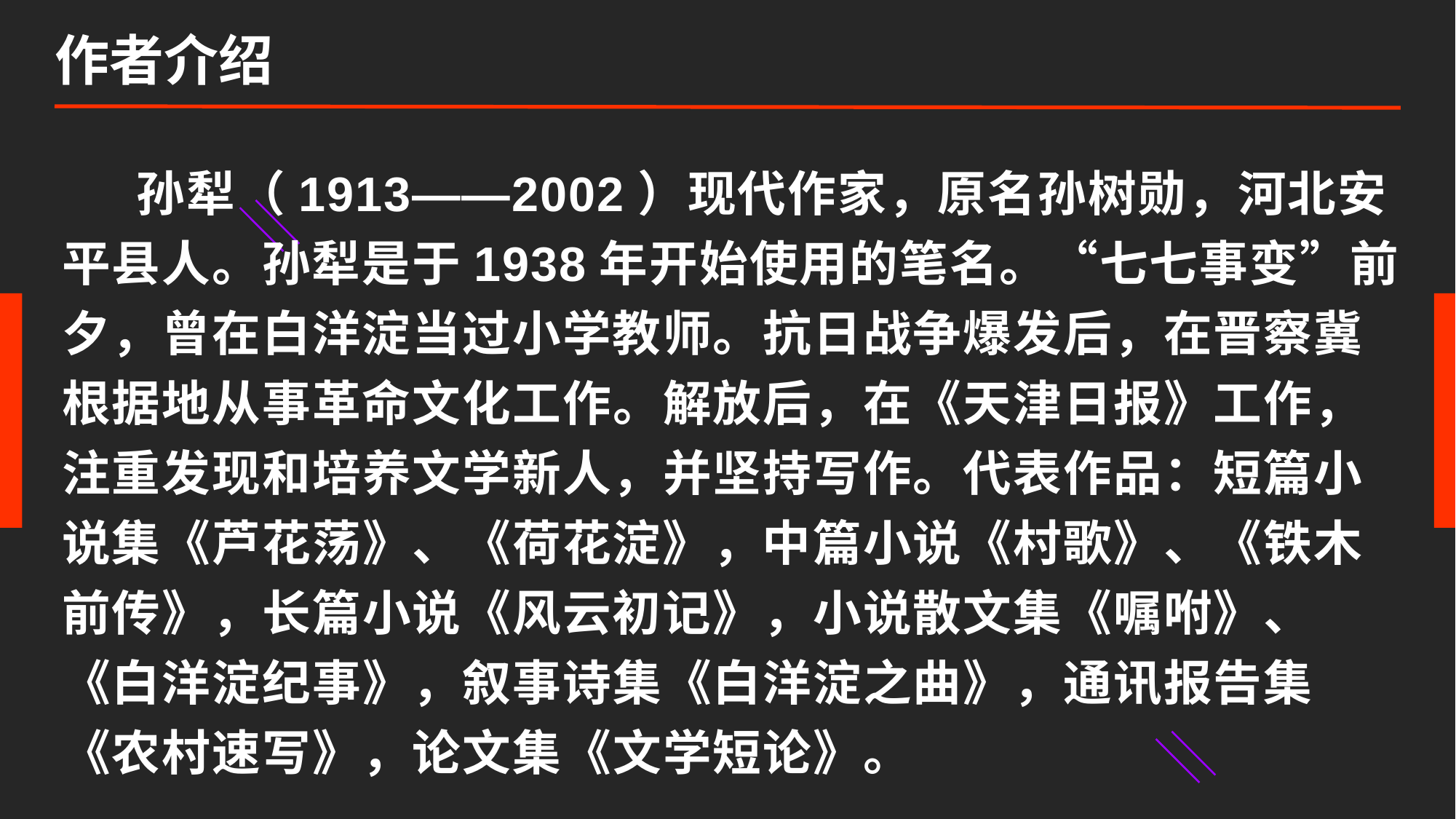

作者介绍
     孙犁（1913——2002）现代作家，原名孙树勋，河北安平县人。孙犁是于1938年开始使用的笔名。“七七事变”前夕，曾在白洋淀当过小学教师。抗日战争爆发后，在晋察冀根据地从事革命文化工作。解放后，在《天津日报》工作，注重发现和培养文学新人，并坚持写作。代表作品：短篇小说集《芦花荡》、《荷花淀》，中篇小说《村歌》、《铁木前传》，长篇小说《风云初记》，小说散文集《嘱咐》、《白洋淀纪事》，叙事诗集《白洋淀之曲》，通讯报告集《农村速写》，论文集《文学短论》。